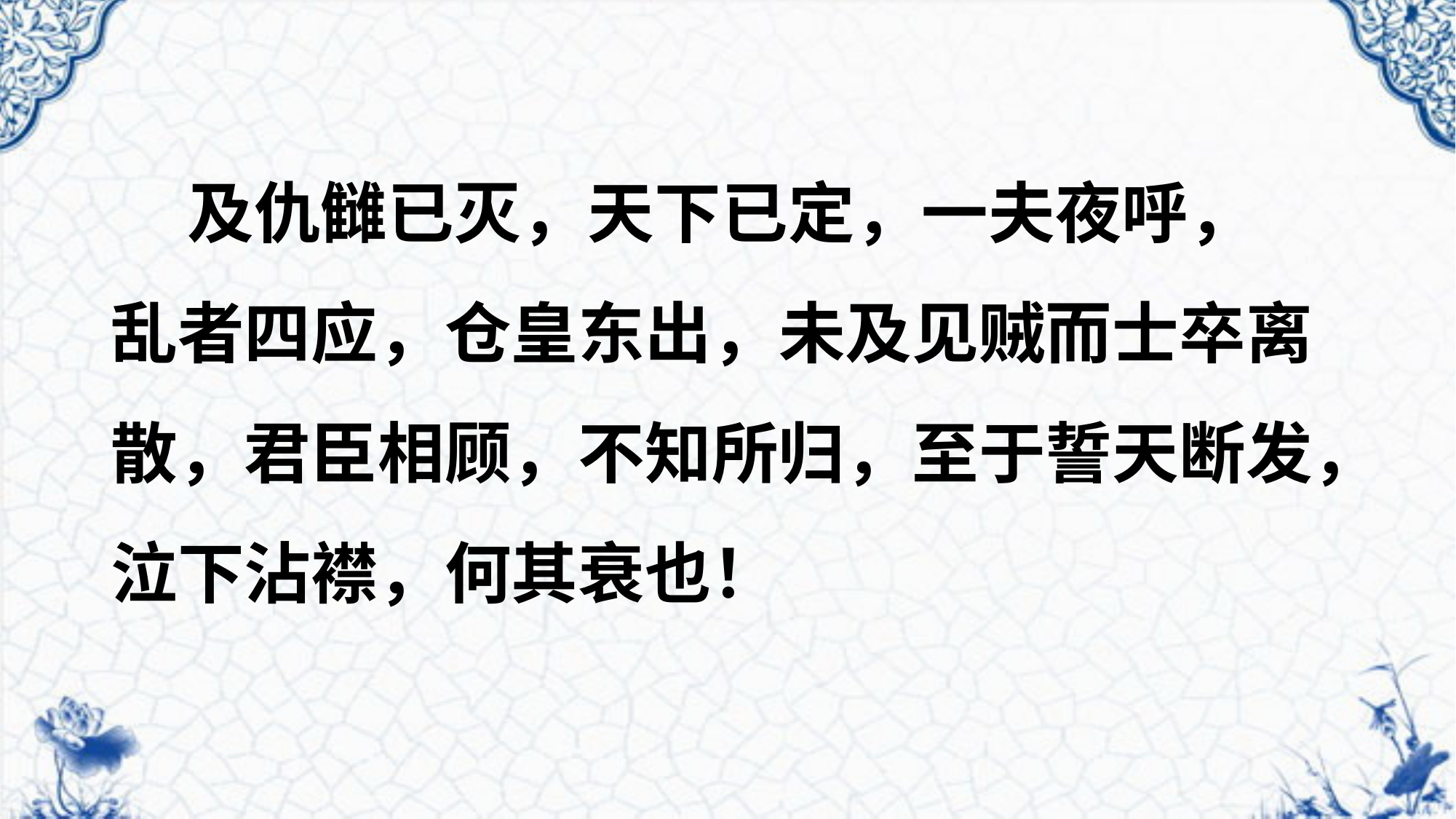

及仇雠已灭，天下已定，一夫夜呼，乱者四应，仓皇东出，未及见贼而士卒离散，君臣相顾，不知所归，至于誓天断发，泣下沾襟，何其衰也！